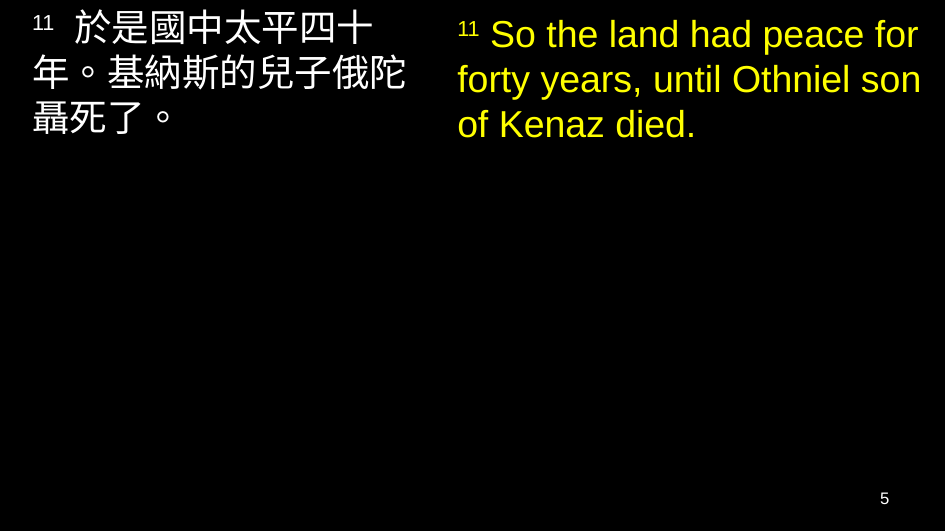

11 於是國中太平四十年。基納斯的兒子俄陀聶死了。
11 So the land had peace for forty years, until Othniel son of Kenaz died.
5